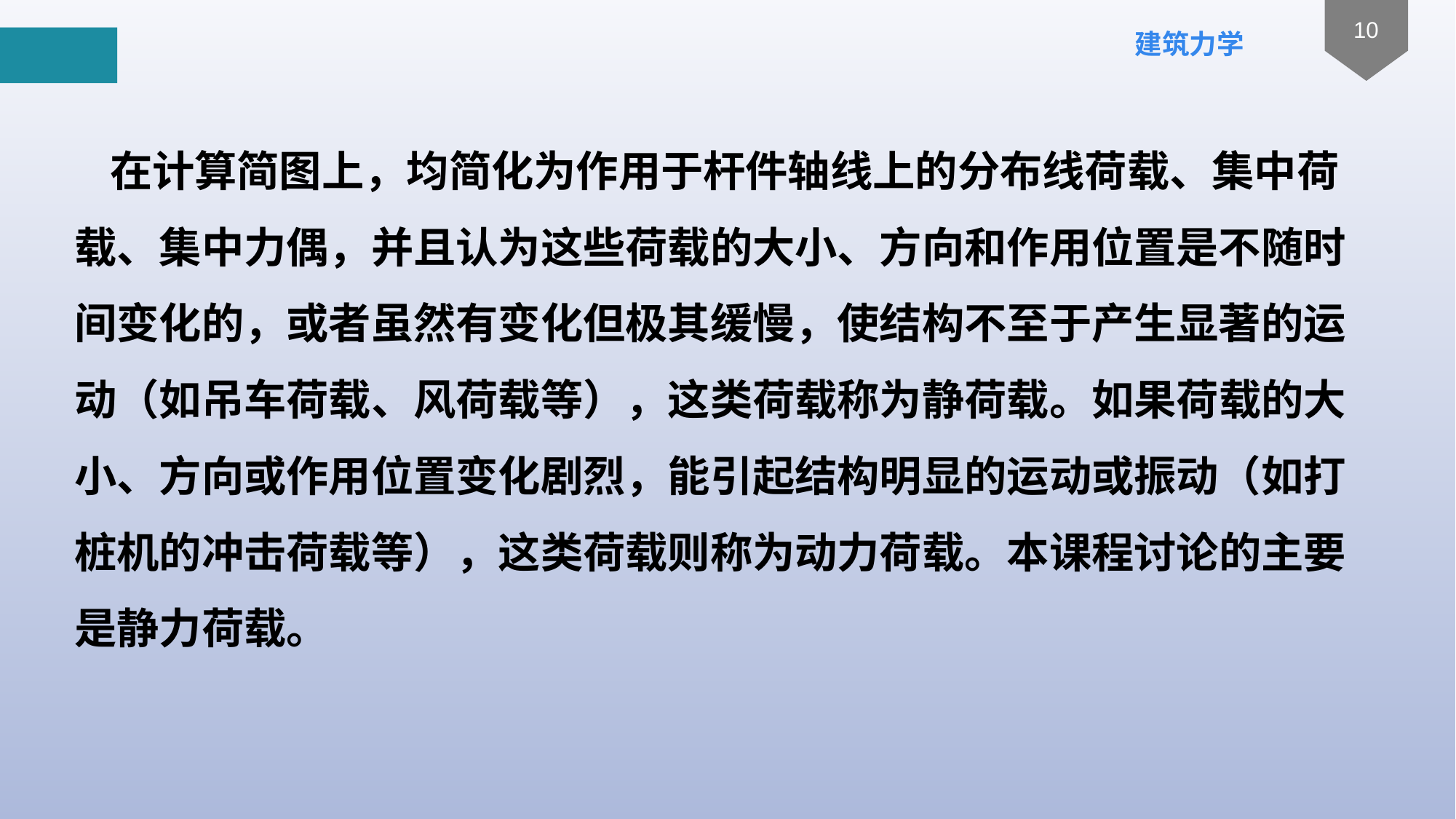

在计算简图上，均简化为作用于杆件轴线上的分布线荷载、集中荷载、集中力偶，并且认为这些荷载的大小、方向和作用位置是不随时间变化的，或者虽然有变化但极其缓慢，使结构不至于产生显著的运动（如吊车荷载、风荷载等），这类荷载称为静荷载。如果荷载的大小、方向或作用位置变化剧烈，能引起结构明显的运动或振动（如打桩机的冲击荷载等），这类荷载则称为动力荷载。本课程讨论的主要是静力荷载。